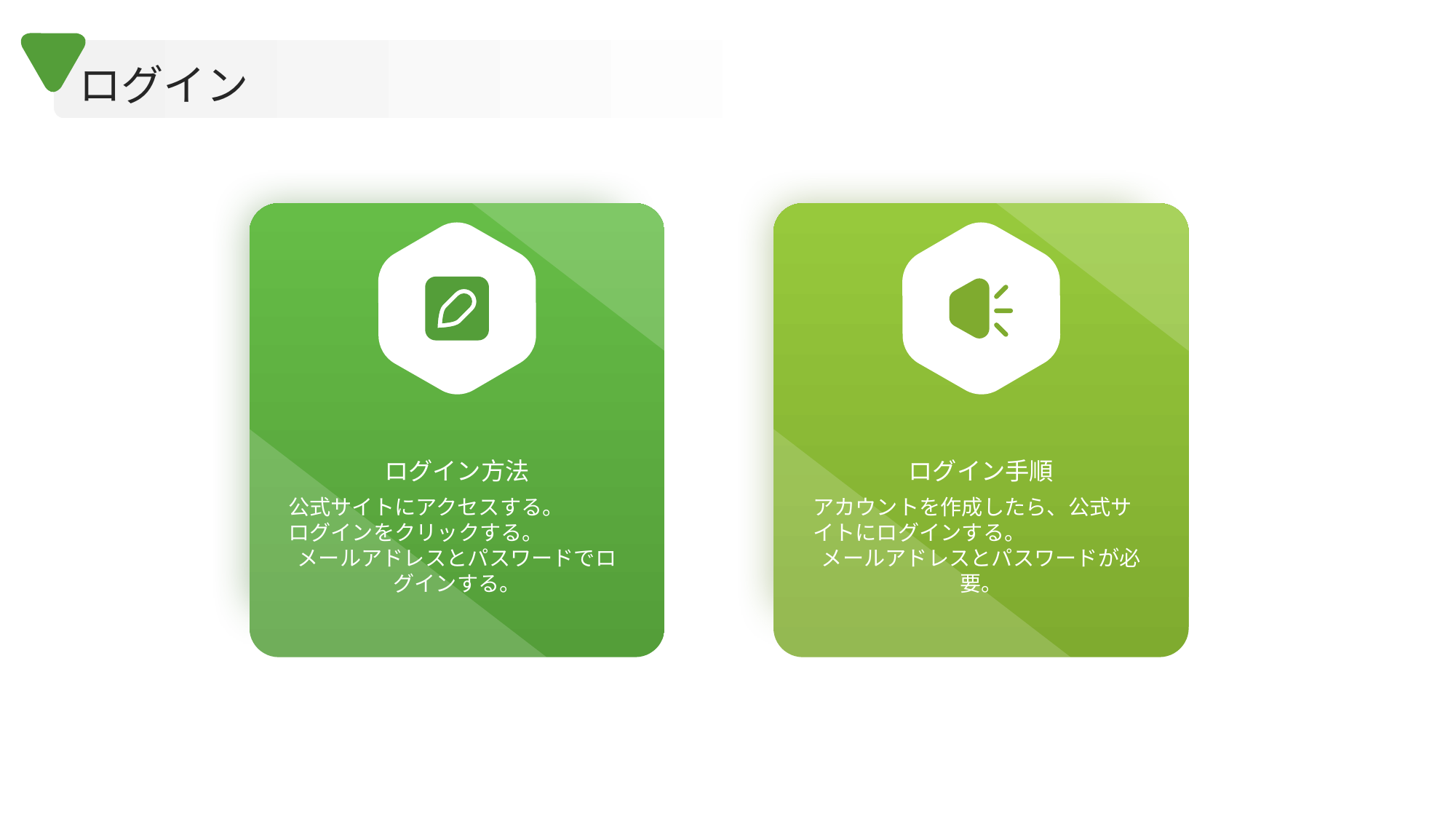

ログイン

ログイン方法
ログイン手順
公式サイトにアクセスする。
ログインをクリックする。
メールアドレスとパスワードでログインする。
アカウントを作成したら、公式サイトにログインする。
メールアドレスとパスワードが必要。